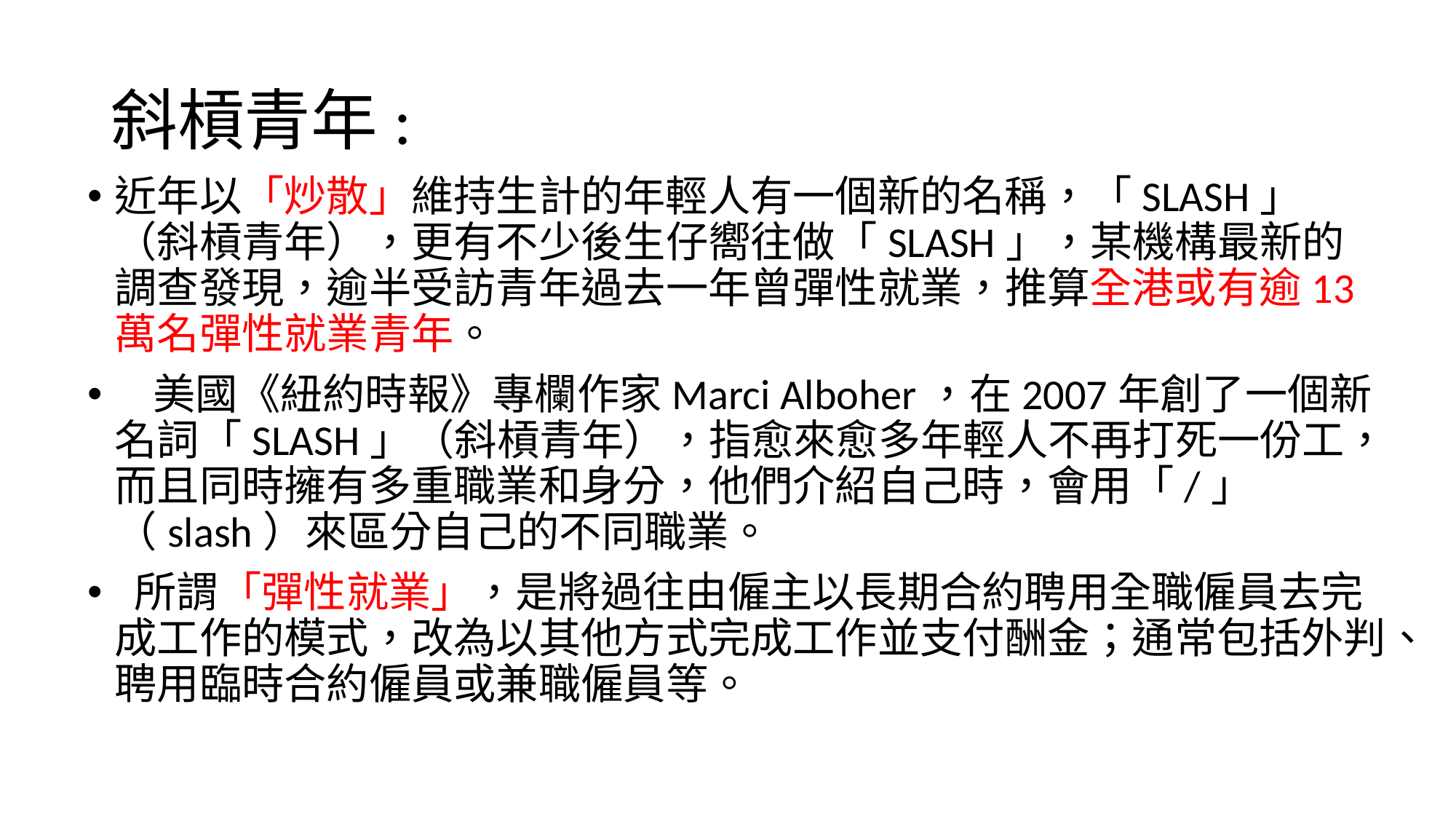

# 斜槓青年:
近年以「炒散」維持生計的年輕人有一個新的名稱，「SLASH」（斜槓青年），更有不少後生仔嚮往做「SLASH」，某機構最新的調查發現，逾半受訪青年過去一年曾彈性就業，推算全港或有逾13萬名彈性就業青年。
   美國《紐約時報》專欄作家Marci Alboher，在2007年創了一個新名詞「SLASH」（斜槓青年），指愈來愈多年輕人不再打死一份工，而且同時擁有多重職業和身分，他們介紹自己時，會用「/」（slash）來區分自己的不同職業。
 所謂「彈性就業」，是將過往由僱主以長期合約聘用全職僱員去完成工作的模式，改為以其他方式完成工作並支付酬金；通常包括外判、聘用臨時合約僱員或兼職僱員等。